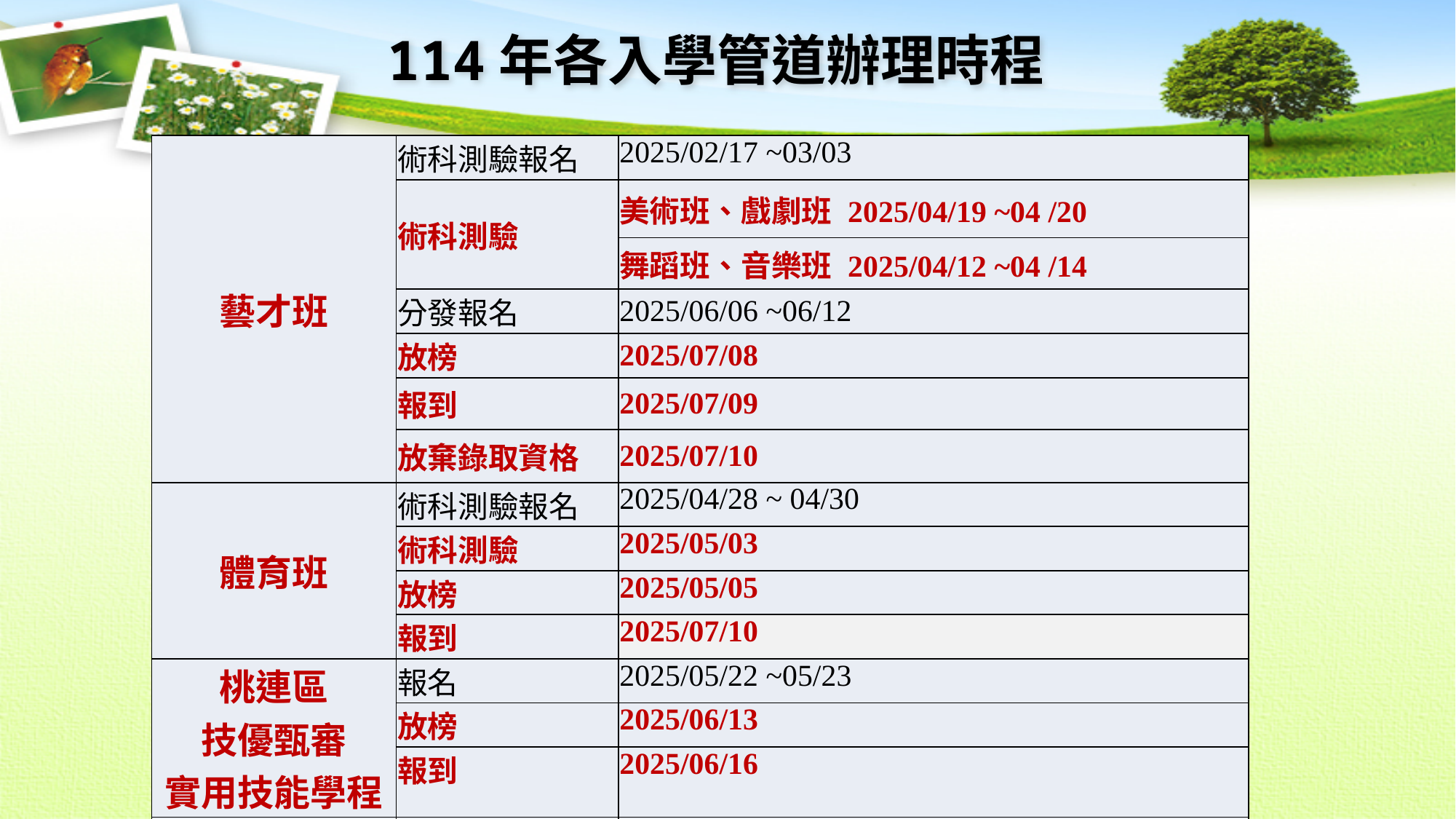

114年各入學管道辦理時程
| 藝才班 | 術科測驗報名 | 2025/02/17 ~03/03 |
| --- | --- | --- |
|  | 術科測驗 | 美術班、戲劇班 2025/04/19 ~04 /20 |
|  |  | 舞蹈班、音樂班 2025/04/12 ~04 /14 |
|  | 分發報名 | 2025/06/06 ~06/12 |
|  | 放榜 | 2025/07/08 |
|  | 報到 | 2025/07/09 |
|  | 放棄錄取資格 | 2025/07/10 |
| 體育班 | 術科測驗報名 | 2025/04/28 ~ 04/30 |
|  | 術科測驗 | 2025/05/03 |
|  | 放榜 | 2025/05/05 |
|  | 報到 | 2025/07/10 |
| 桃連區 技優甄審 實用技能學程 | 報名 | 2025/05/22 ~05/23 |
|  | 放榜 | 2025/06/13 |
|  | 報到 | 2025/06/16 |
| 建教 合作班 | 報名 | 2025/03/01 ~ |
|  | 報到截止日 | 2025/07/10 |
15